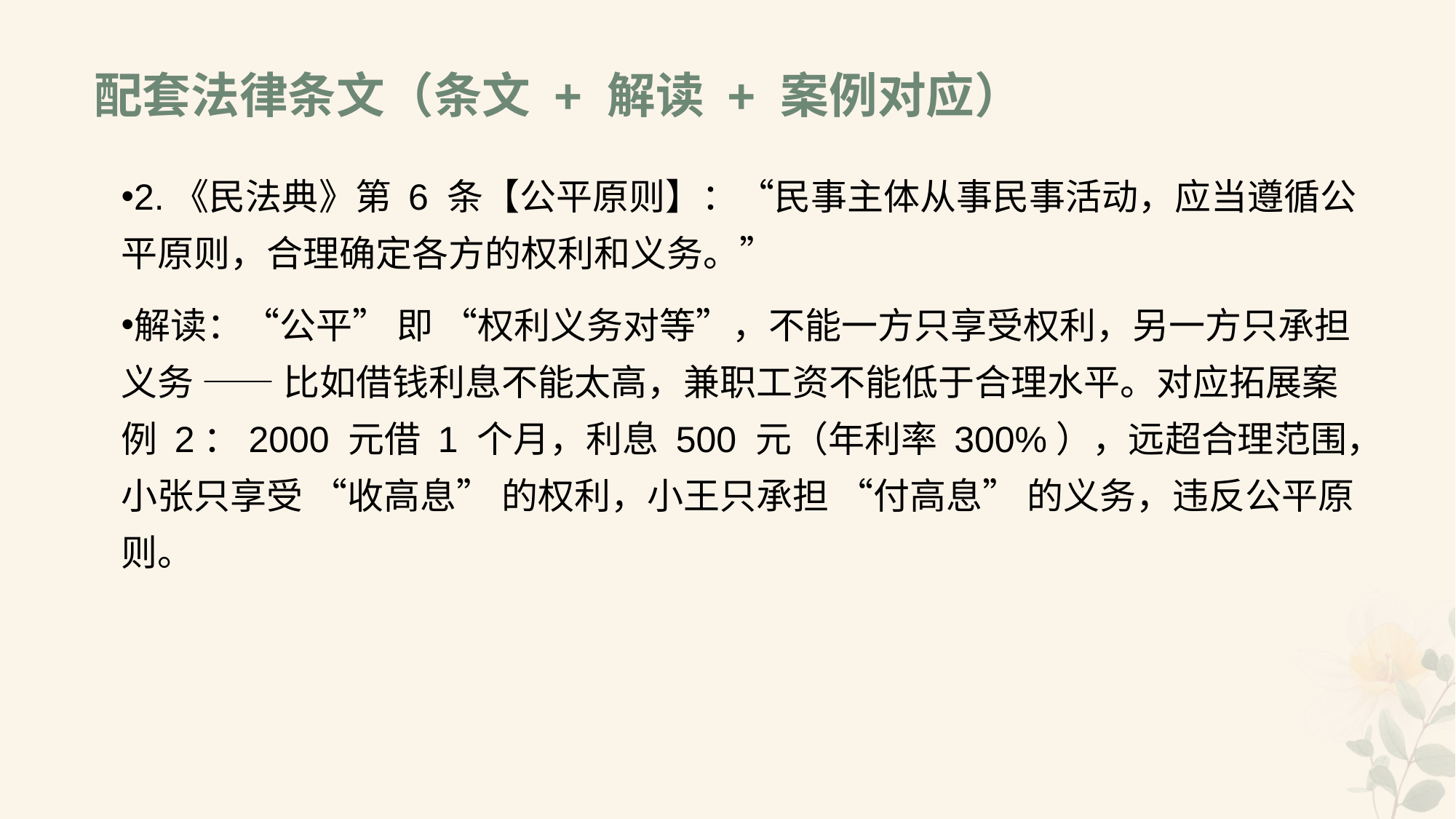

# 配套法律条文（条文 + 解读 + 案例对应）
2.《民法典》第 6 条【公平原则】：“民事主体从事民事活动，应当遵循公平原则，合理确定各方的权利和义务。”
解读：“公平” 即 “权利义务对等”，不能一方只享受权利，另一方只承担义务 —— 比如借钱利息不能太高，兼职工资不能低于合理水平。对应拓展案例 2：2000 元借 1 个月，利息 500 元（年利率 300%），远超合理范围，小张只享受 “收高息” 的权利，小王只承担 “付高息” 的义务，违反公平原则。